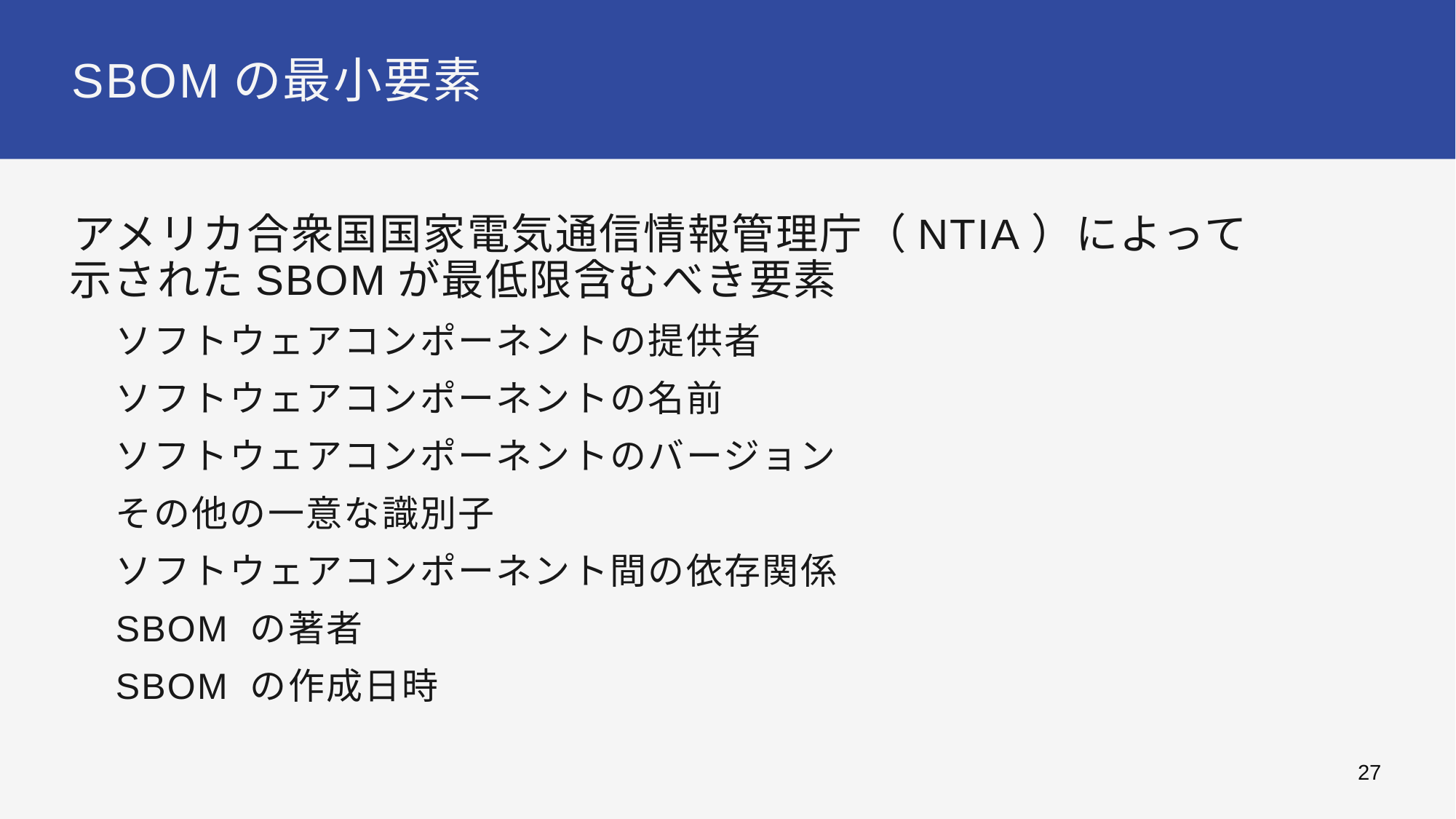

# SBOMの最小要素
アメリカ合衆国国家電気通信情報管理庁（NTIA）によって
示されたSBOMが最低限含むべき要素
ソフトウェアコンポーネントの提供者
ソフトウェアコンポーネントの名前
ソフトウェアコンポーネントのバージョン
その他の一意な識別子
ソフトウェアコンポーネント間の依存関係
SBOM の著者
SBOM の作成日時
27
Feb/14/2023